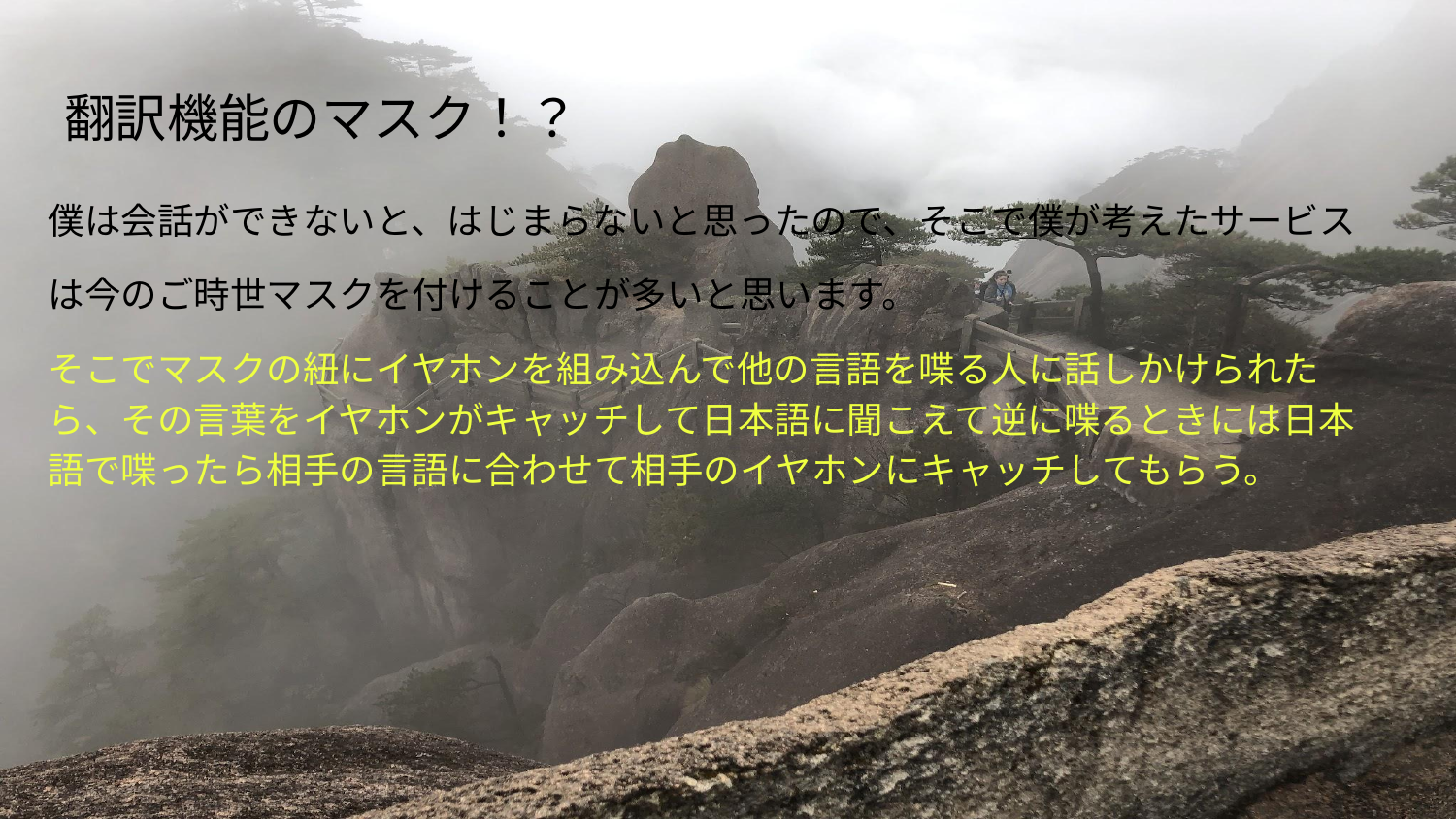

# 翻訳機能のマスク！？
僕は会話ができないと、はじまらないと思ったので、そこで僕が考えたサービス
は今のご時世マスクを付けることが多いと思います。
そこでマスクの紐にイヤホンを組み込んで他の言語を喋る人に話しかけられたら、その言葉をイヤホンがキャッチして日本語に聞こえて逆に喋るときには日本語で喋ったら相手の言語に合わせて相手のイヤホンにキャッチしてもらう。